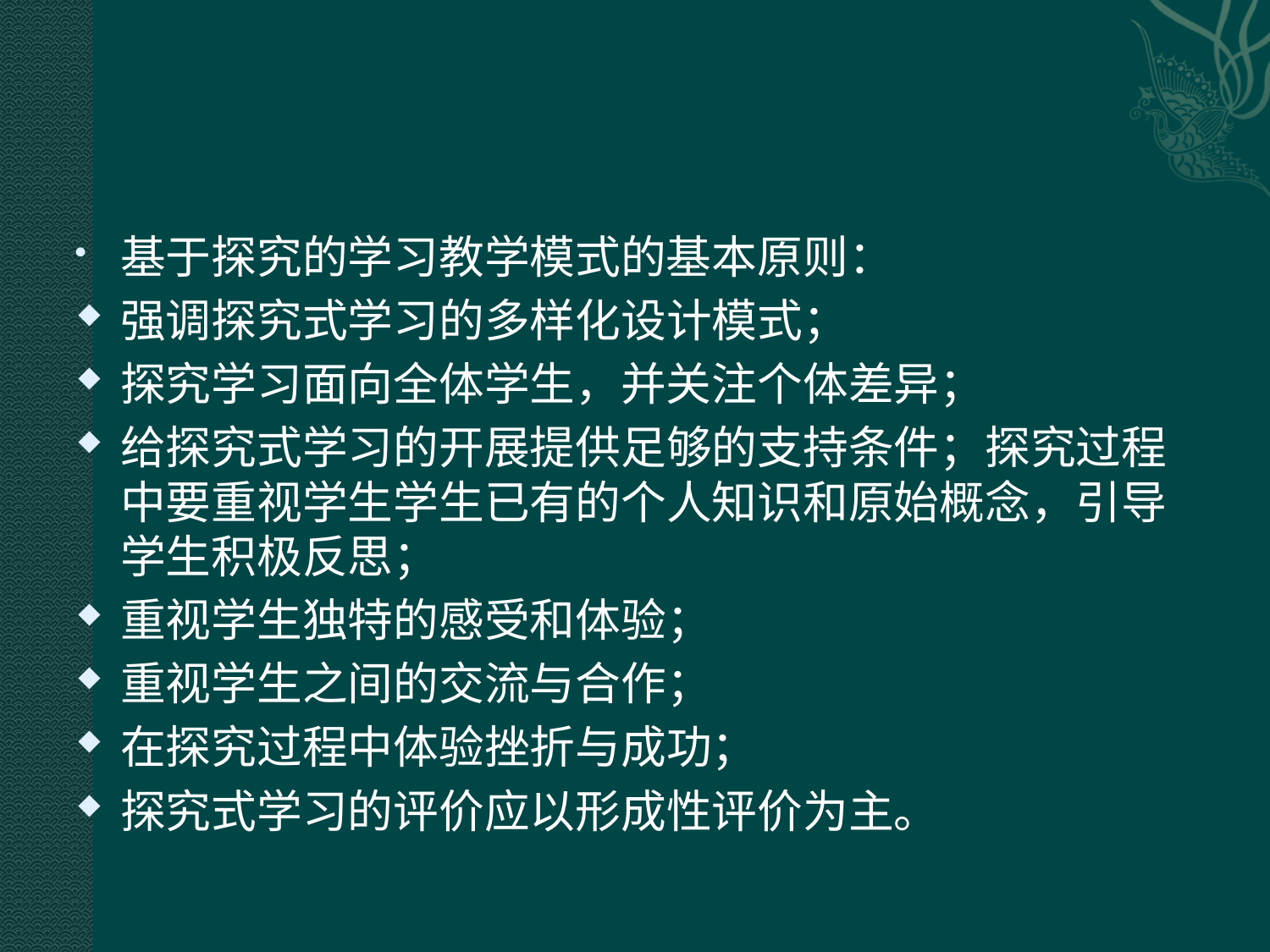

#
基于探究的学习教学模式的基本原则：
强调探究式学习的多样化设计模式；
探究学习面向全体学生，并关注个体差异；
给探究式学习的开展提供足够的支持条件；探究过程中要重视学生学生已有的个人知识和原始概念，引导学生积极反思；
重视学生独特的感受和体验；
重视学生之间的交流与合作；
在探究过程中体验挫折与成功；
探究式学习的评价应以形成性评价为主。